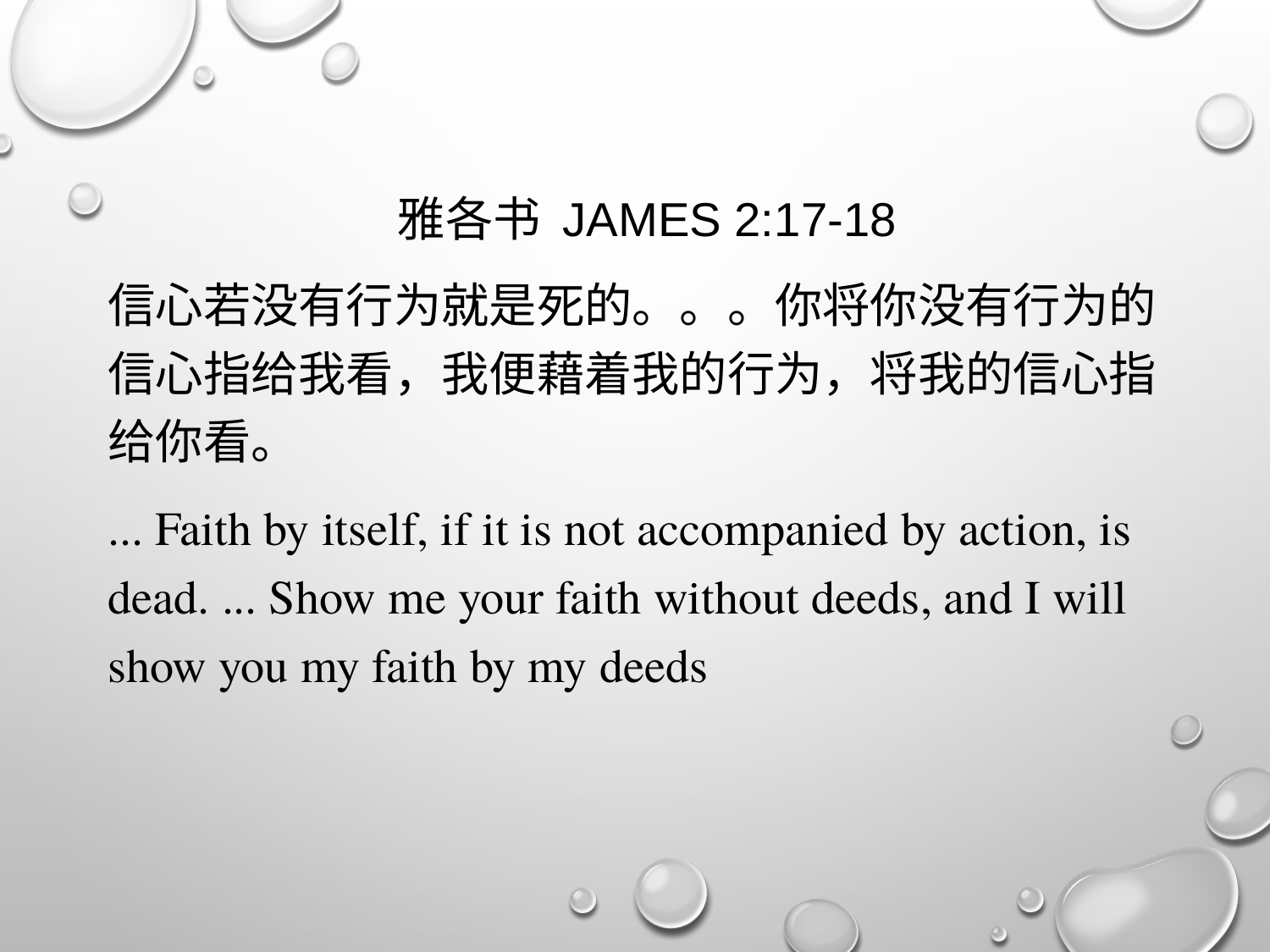

雅各书 james 2:17-18
信心若没有行为就是死的。。。你将你没有行为的信心指给我看，我便藉着我的行为，将我的信心指给你看。
... Faith by itself, if it is not accompanied by action, is dead. ... Show me your faith without deeds, and I will show you my faith by my deeds